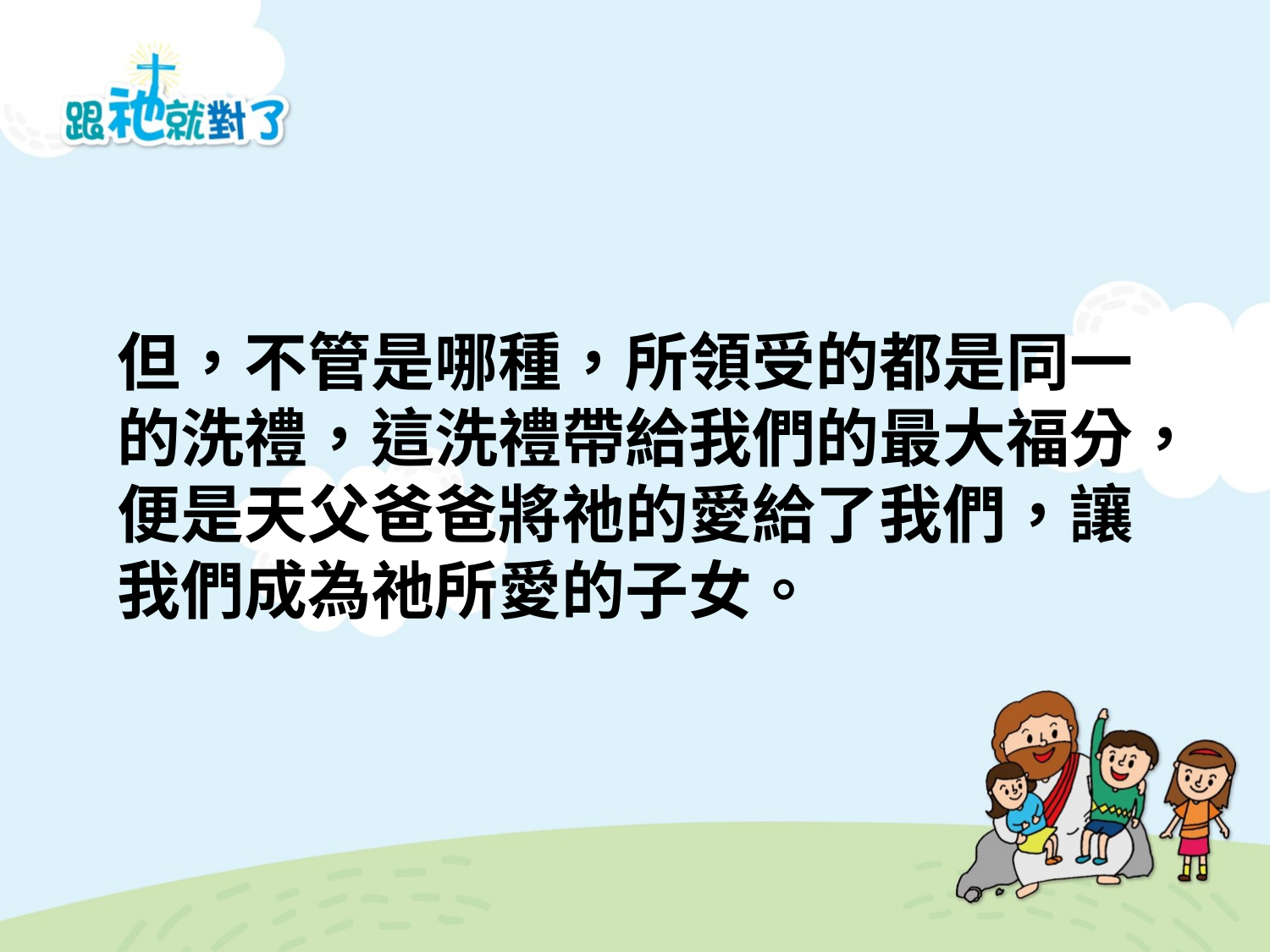

但，不管是哪種，所領受的都是同一的洗禮，這洗禮帶給我們的最大福分，便是天父爸爸將祂的愛給了我們，讓我們成為祂所愛的子女。